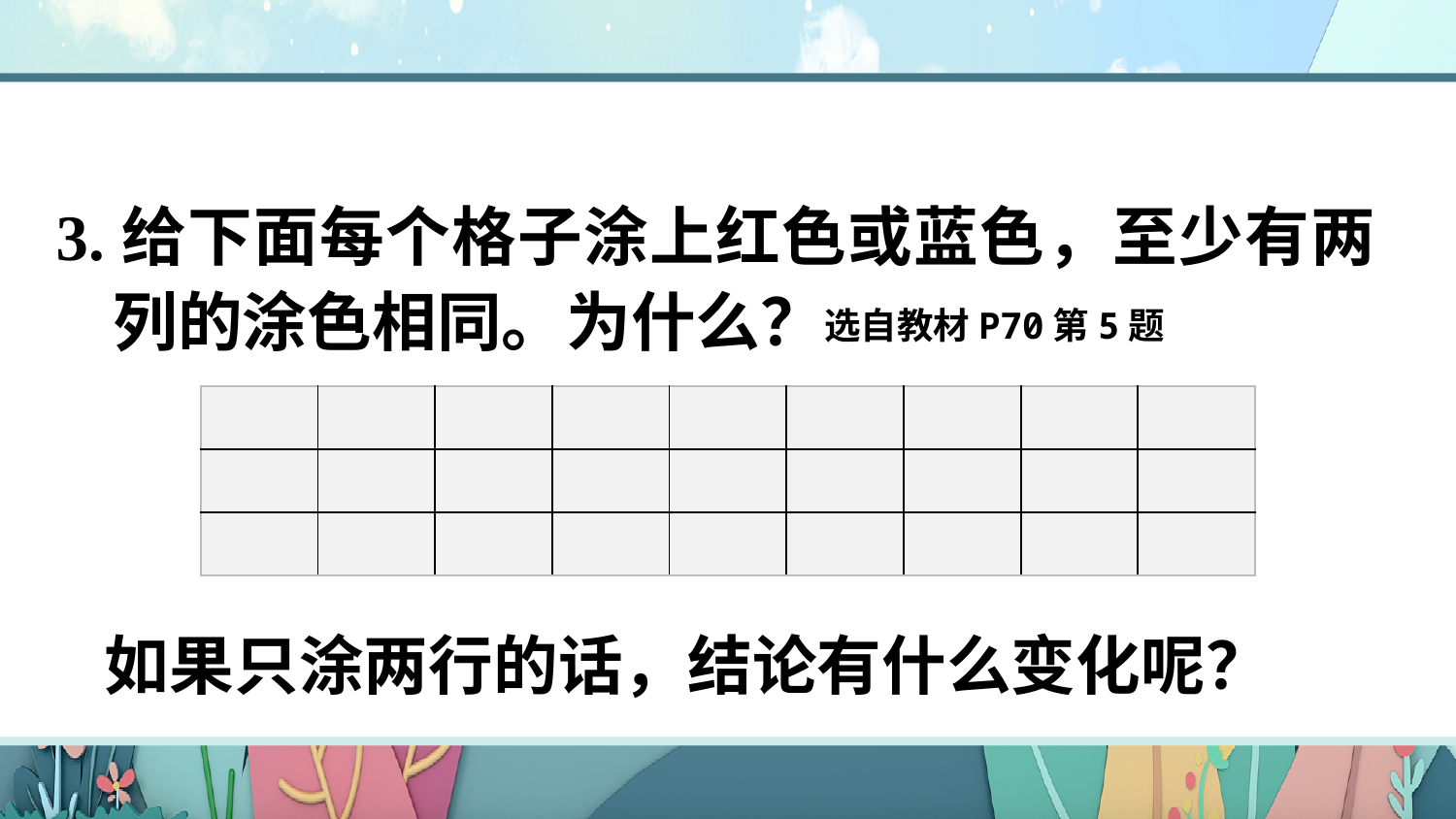

3.给下面每个格子涂上红色或蓝色，至少有两列的涂色相同。为什么？
选自教材P70第5题
|  |  |  |  |  |  |  |  |  |
| --- | --- | --- | --- | --- | --- | --- | --- | --- |
|  |  |  |  |  |  |  |  |  |
|  |  |  |  |  |  |  |  |  |
如果只涂两行的话，结论有什么变化呢？